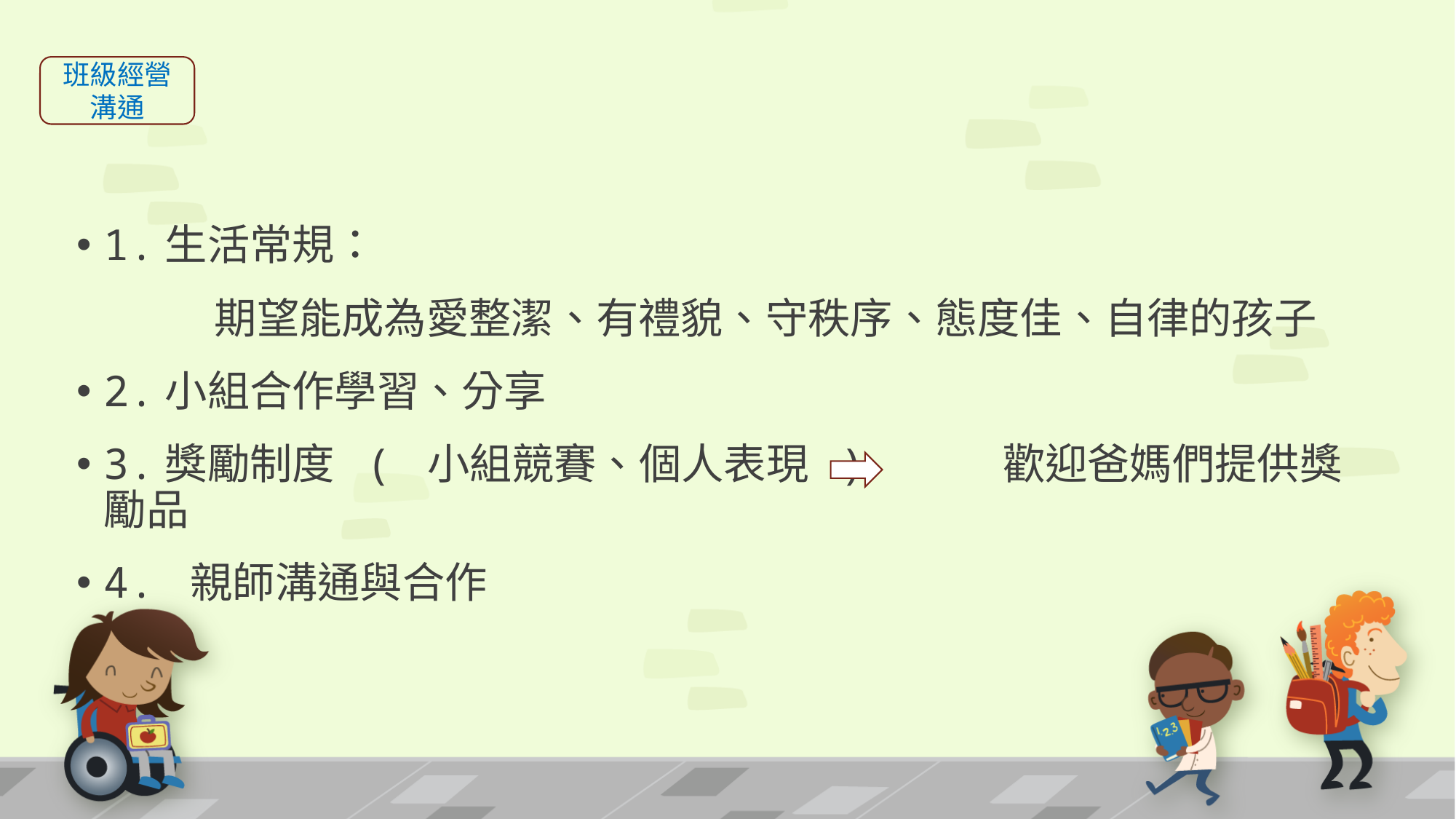

班級經營溝通
1.生活常規：
      期望能成為愛整潔、有禮貌、守秩序、態度佳、自律的孩子
2.小組合作學習、分享
3.獎勵制度 ( 小組競賽、個人表現 )     歡迎爸媽們提供獎勵品
4. 親師溝通與合作